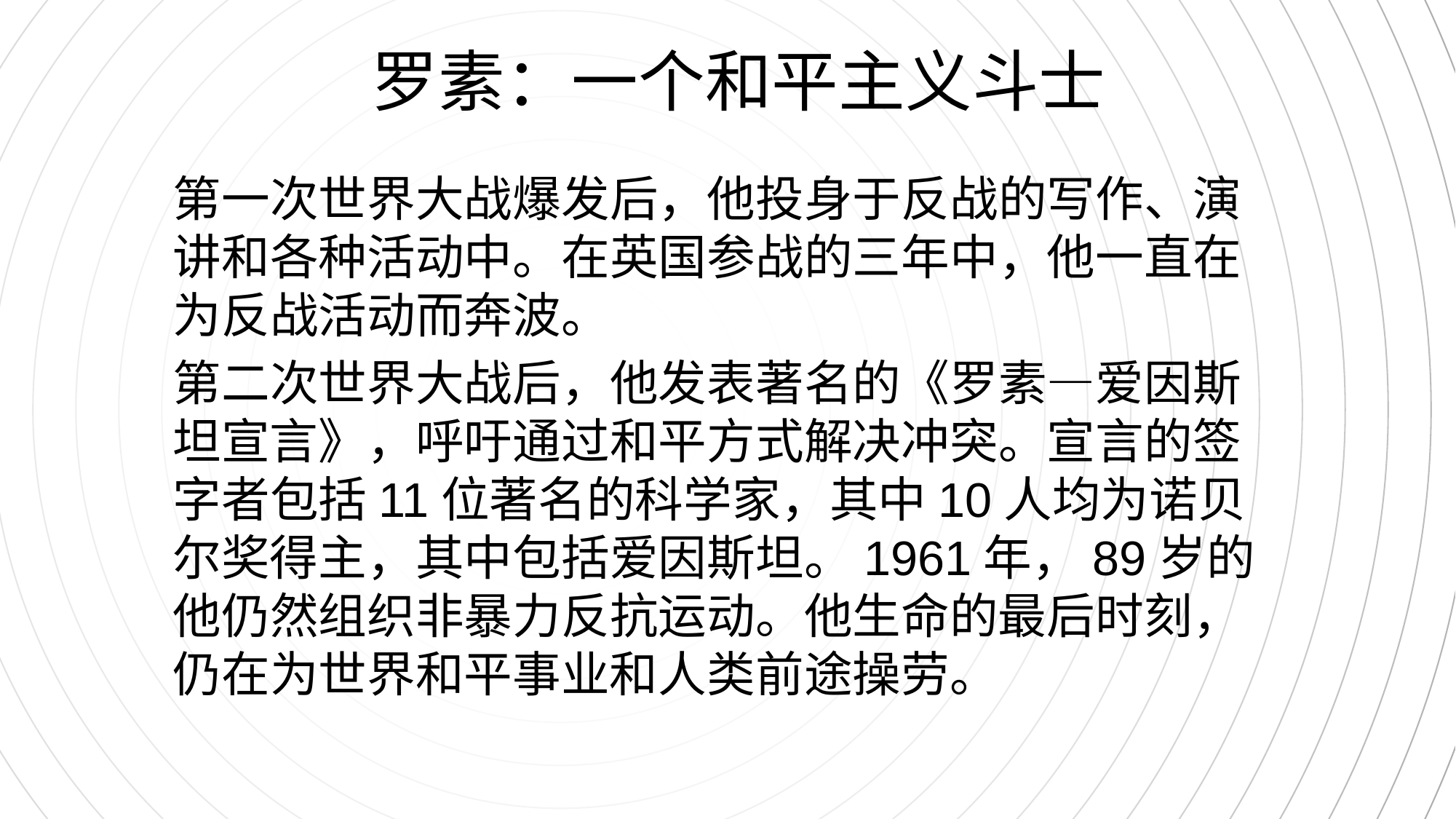

罗素：一个和平主义斗士
第一次世界大战爆发后，他投身于反战的写作、演讲和各种活动中。在英国参战的三年中，他一直在为反战活动而奔波。
第二次世界大战后，他发表著名的《罗素—爱因斯坦宣言》，呼吁通过和平方式解决冲突。宣言的签字者包括11位著名的科学家，其中10人均为诺贝尔奖得主，其中包括爱因斯坦。1961年，89岁的他仍然组织非暴力反抗运动。他生命的最后时刻，仍在为世界和平事业和人类前途操劳。